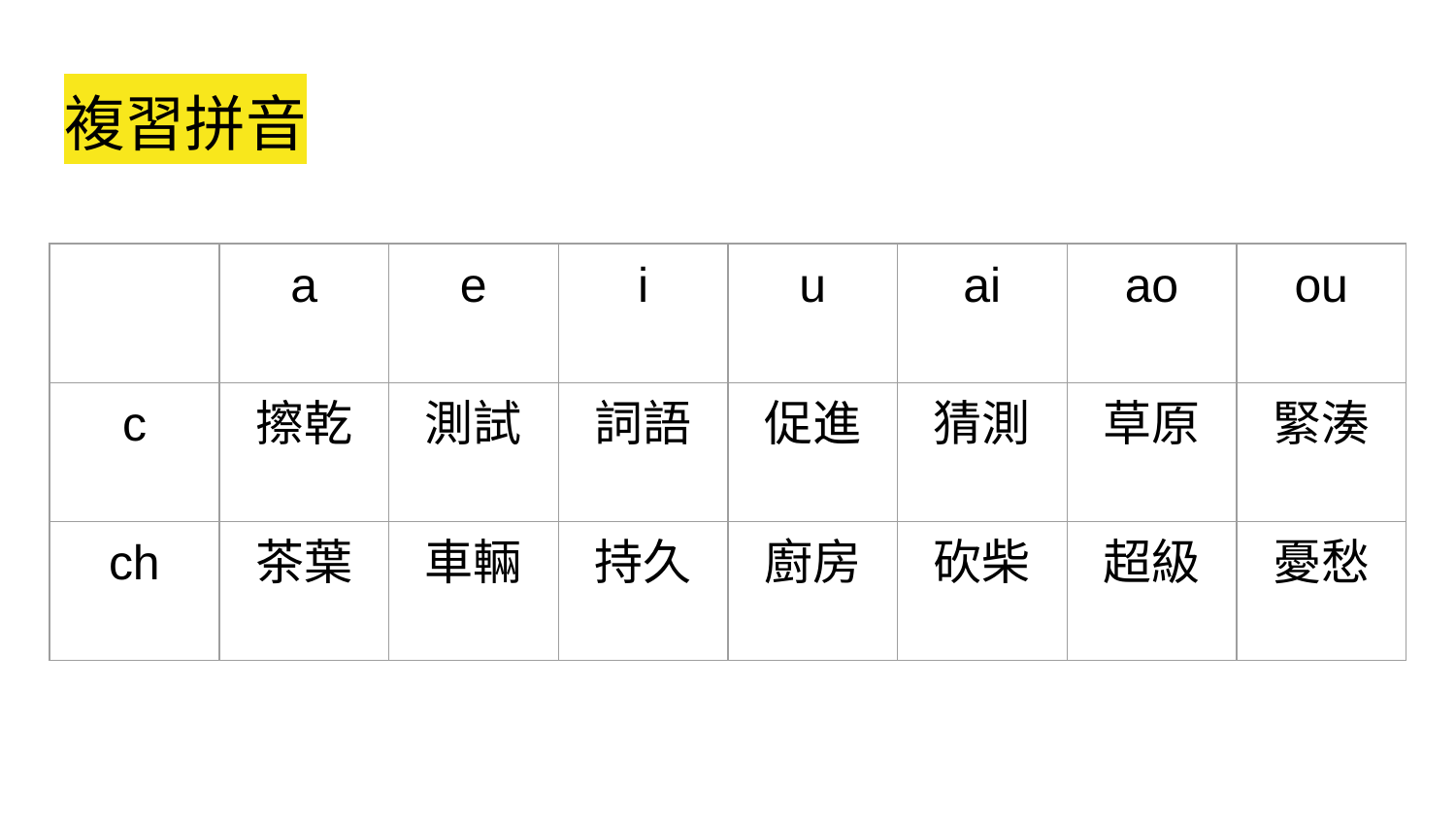

# 複習拼音

|  | a | e | i | u | ai | ao | ou |
| --- | --- | --- | --- | --- | --- | --- | --- |
| c | 擦乾 | 測試 | 詞語 | 促進 | 猜測 | 草原 | 緊湊 |
| ch | 茶葉 | 車輛 | 持久 | 廚房 | 砍柴 | 超級 | 憂愁 |